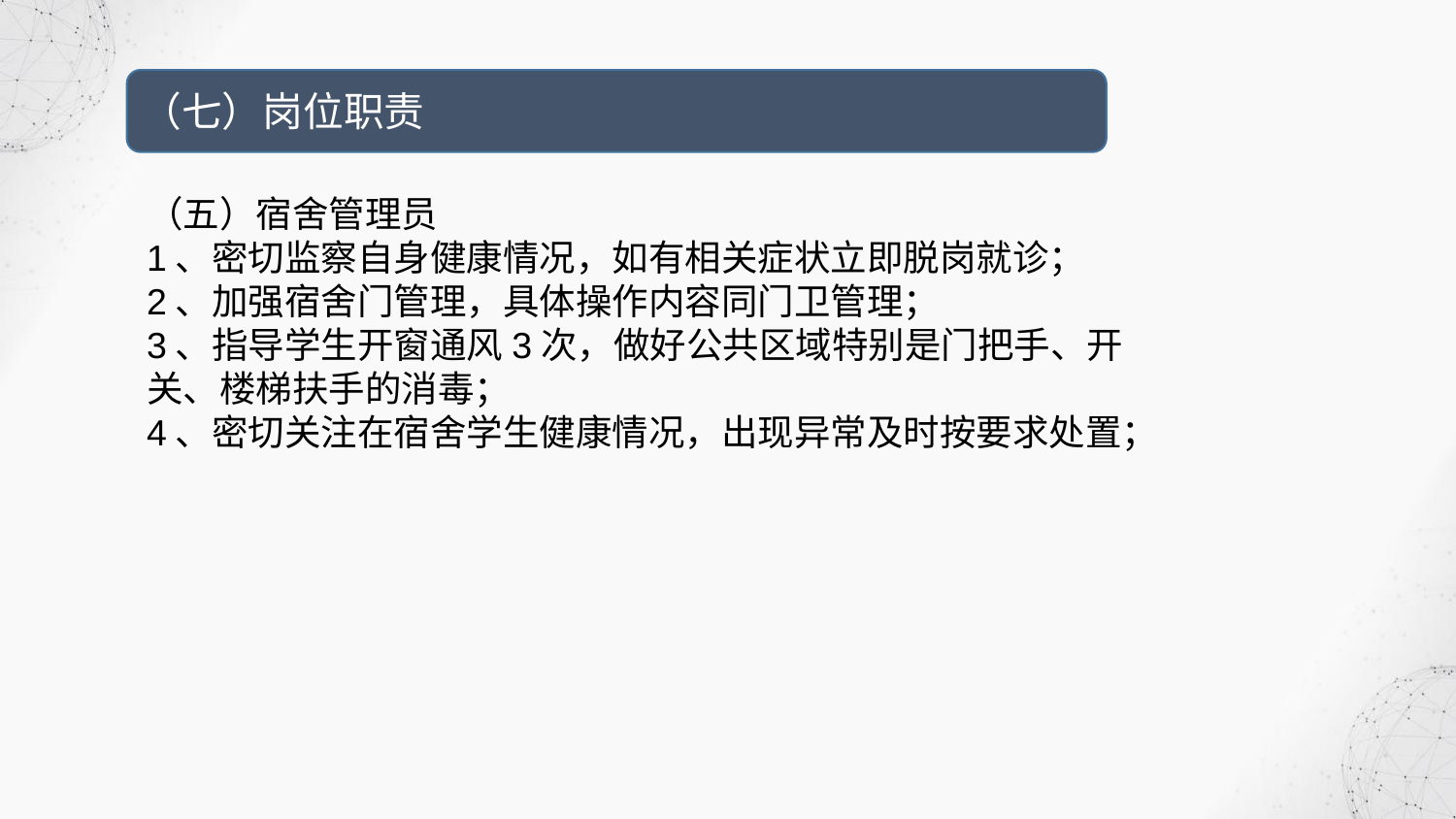

（七）岗位职责
（五）宿舍管理员
1、密切监察自身健康情况，如有相关症状立即脱岗就诊；
2、加强宿舍门管理，具体操作内容同门卫管理；
3、指导学生开窗通风3次，做好公共区域特别是门把手、开关、楼梯扶手的消毒；
4、密切关注在宿舍学生健康情况，出现异常及时按要求处置；